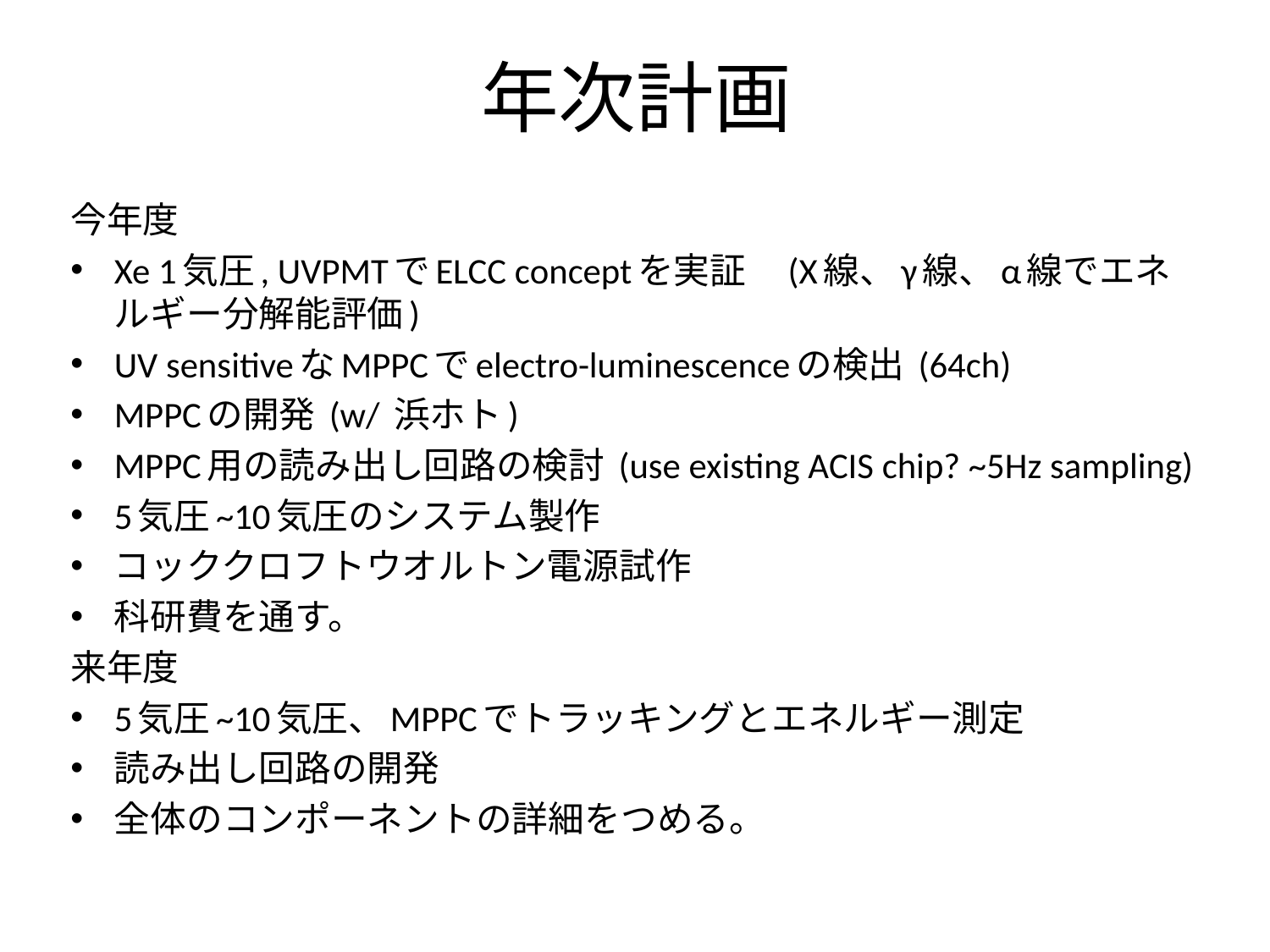

# 年次計画
今年度
Xe 1気圧, UVPMTでELCC conceptを実証　(X線、γ線、α線でエネルギー分解能評価)
UV sensitiveなMPPCでelectro-luminescenceの検出 (64ch)
MPPCの開発 (w/ 浜ホト)
MPPC用の読み出し回路の検討 (use existing ACIS chip? ~5Hz sampling)
5気圧~10気圧のシステム製作
コッククロフトウオルトン電源試作
科研費を通す。
来年度
5気圧~10気圧、MPPCでトラッキングとエネルギー測定
読み出し回路の開発
全体のコンポーネントの詳細をつめる。